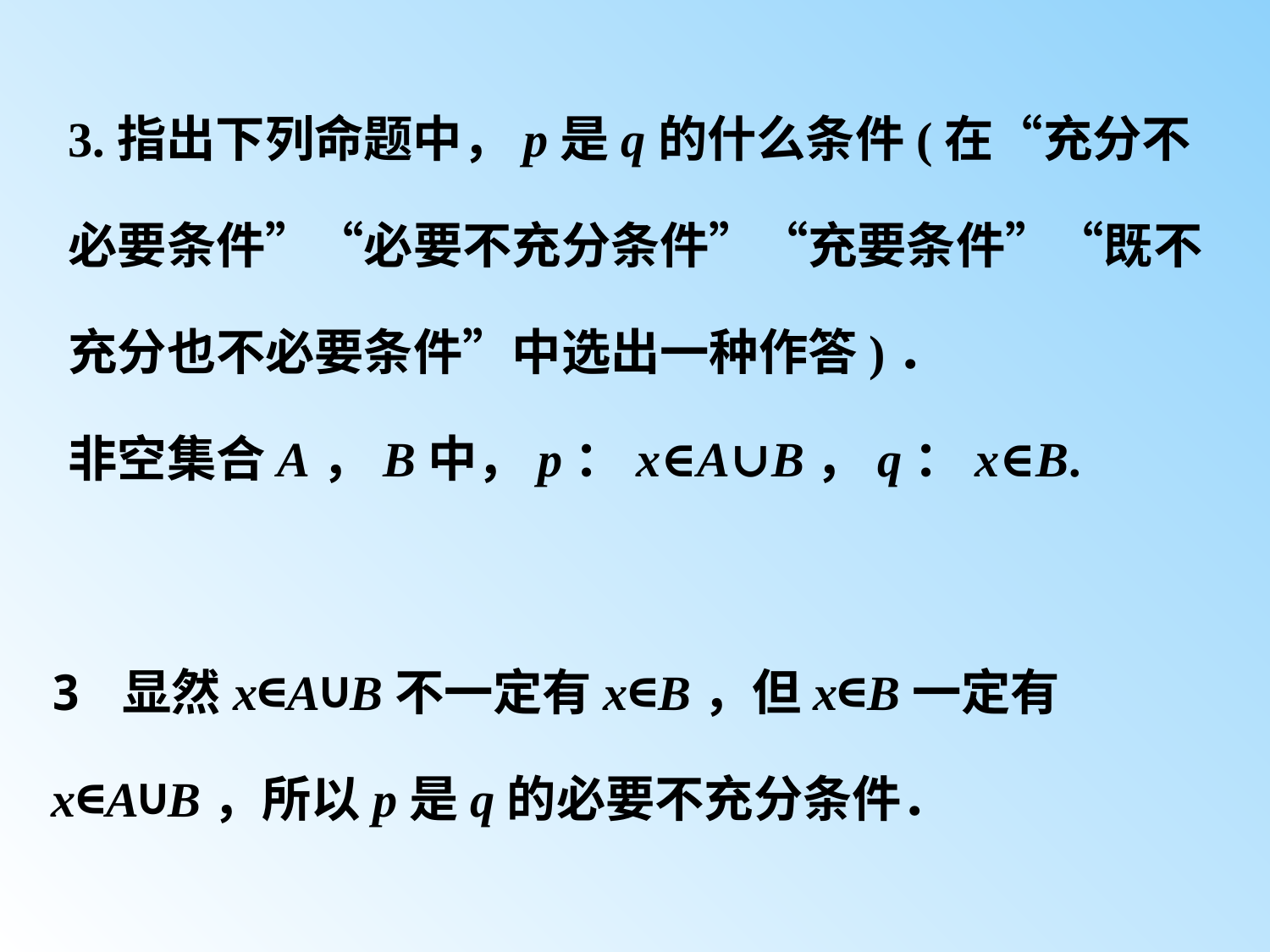

3.指出下列命题中，p是q的什么条件(在“充分不必要条件”“必要不充分条件”“充要条件”“既不充分也不必要条件”中选出一种作答)．
非空集合A，B中，p：x∈A∪B，q：x∈B.
3 显然x∈A∪B不一定有x∈B，但x∈B一定有x∈A∪B，所以p是q的必要不充分条件．